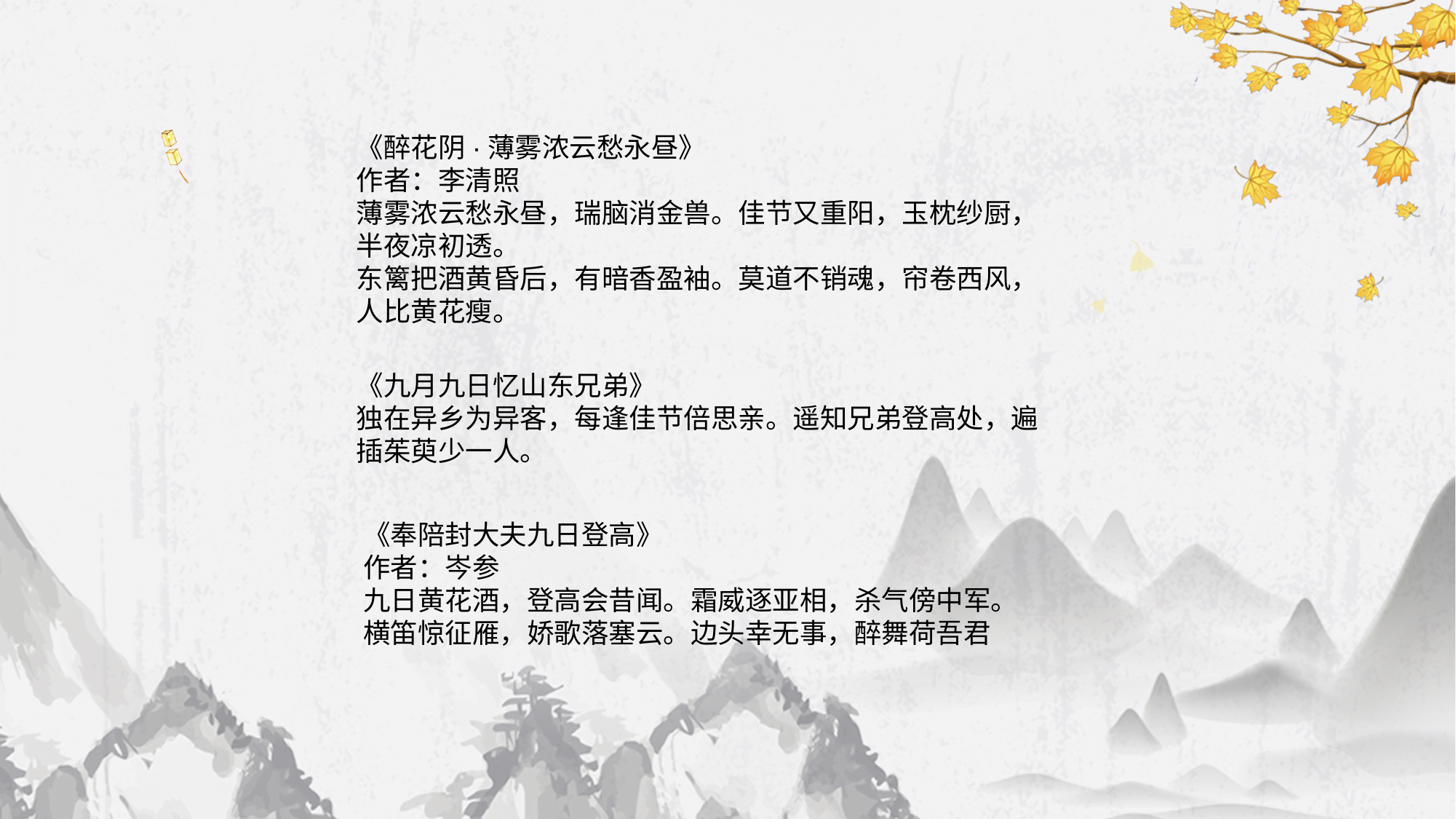

《醉花阴·薄雾浓云愁永昼》
作者：李清照
薄雾浓云愁永昼，瑞脑消金兽。佳节又重阳，玉枕纱厨，半夜凉初透。
东篱把酒黄昏后，有暗香盈袖。莫道不销魂，帘卷西风，人比黄花瘦。
《九月九日忆山东兄弟》
独在异乡为异客，每逢佳节倍思亲。遥知兄弟登高处，遍插茱萸少一人。
《奉陪封大夫九日登高》
作者：岑参
九日黄花酒，登高会昔闻。霜威逐亚相，杀气傍中军。
横笛惊征雁，娇歌落塞云。边头幸无事，醉舞荷吾君